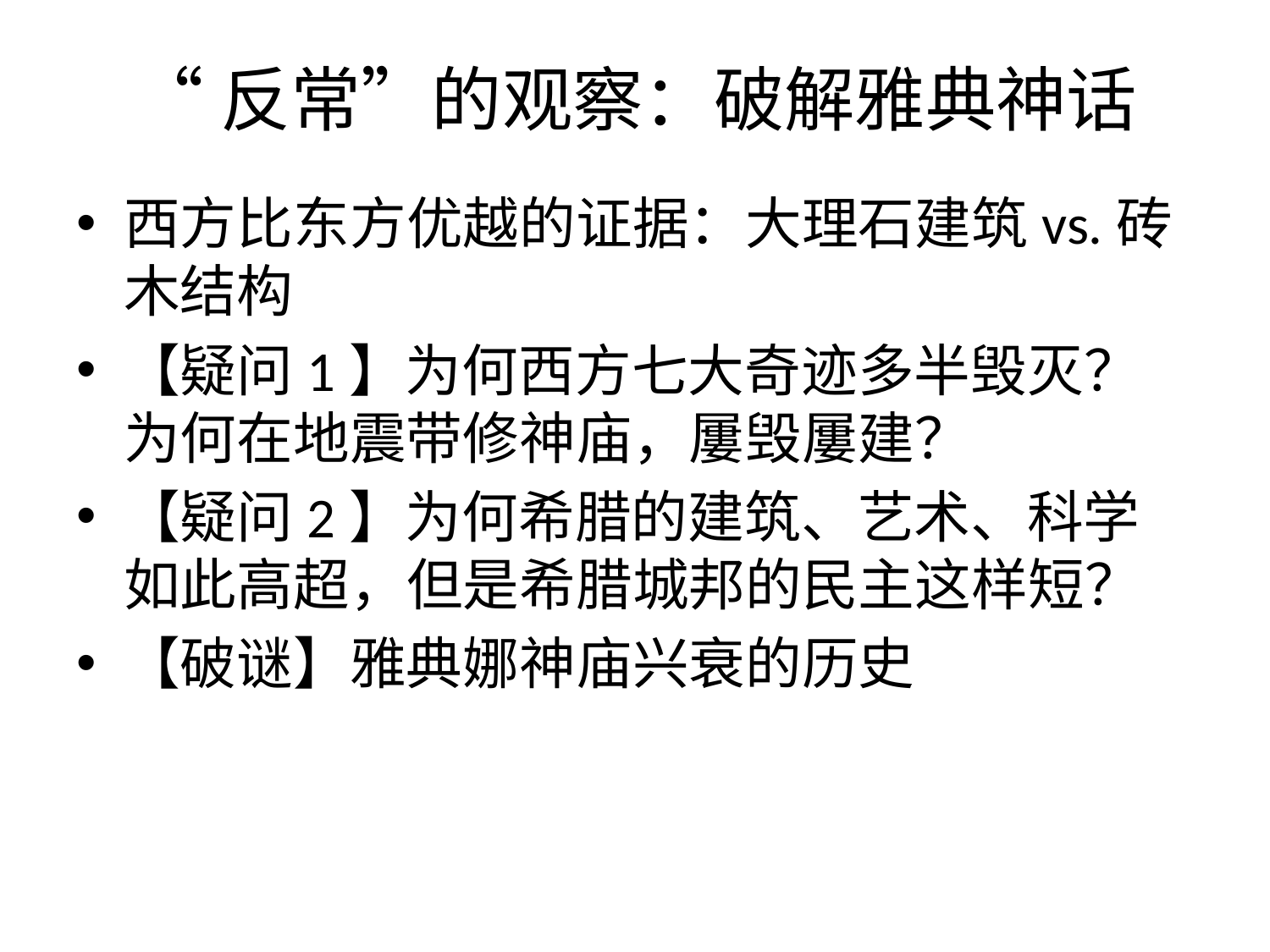

# “反常”的观察：破解雅典神话
西方比东方优越的证据：大理石建筑vs.砖木结构
【疑问1】为何西方七大奇迹多半毁灭？为何在地震带修神庙，屢毁屢建？
【疑问2】为何希腊的建筑、艺术、科学如此高超，但是希腊城邦的民主这样短？
【破谜】雅典娜神庙兴衰的历史